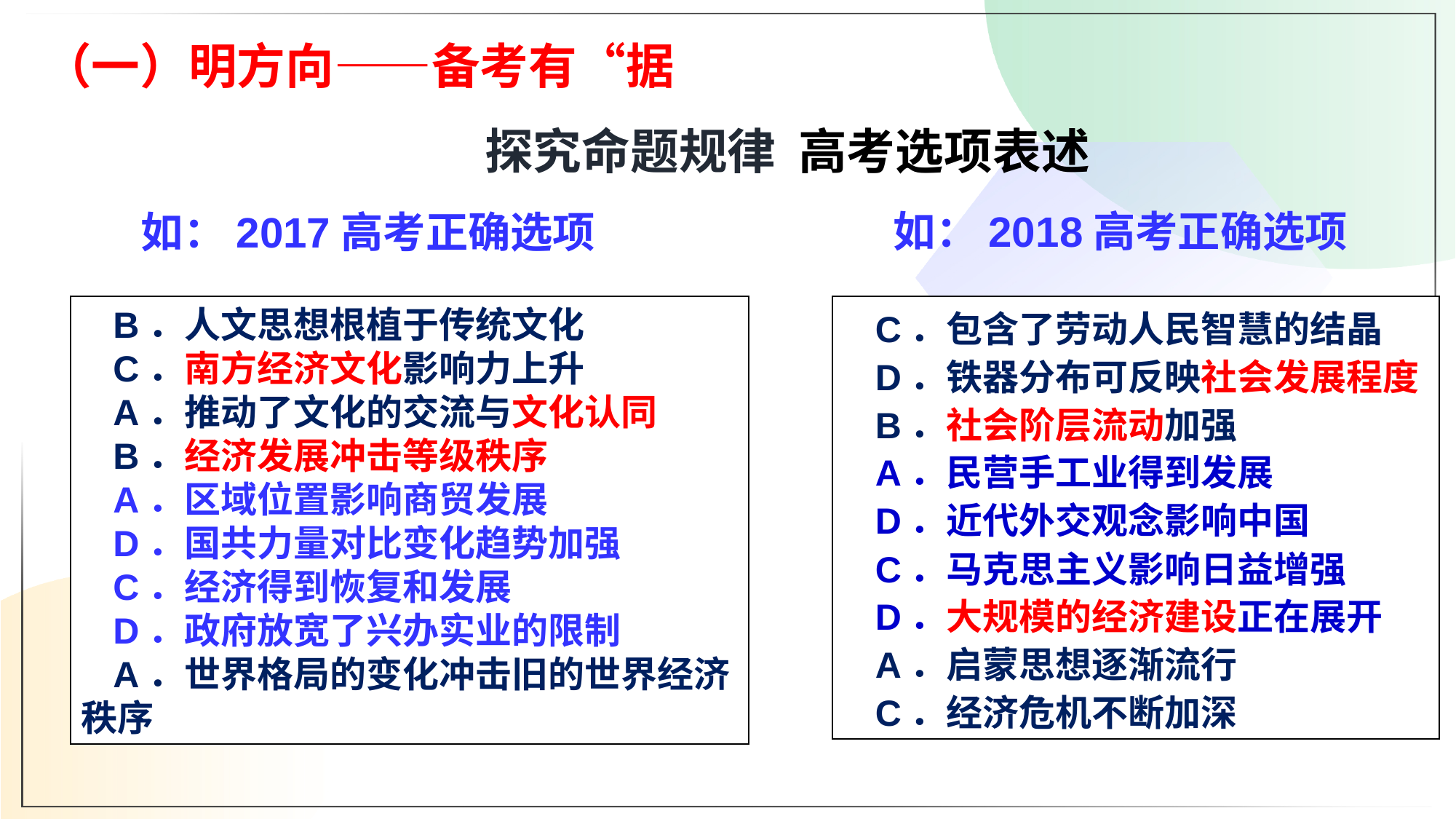

（一）明方向——备考有“据
探究命题规律  高考选项表述
如：2018高考正确选项
如：2017高考正确选项
B．人文思想根植于传统文化
C．南方经济文化影响力上升
A．推动了文化的交流与文化认同
B．经济发展冲击等级秩序
A．区域位置影响商贸发展
D．国共力量对比变化趋势加强
C．经济得到恢复和发展
D．政府放宽了兴办实业的限制
A．世界格局的变化冲击旧的世界经济秩序
C．包含了劳动人民智慧的结晶
D．铁器分布可反映社会发展程度
B．社会阶层流动加强
A．民营手工业得到发展
D．近代外交观念影响中国
C．马克思主义影响日益增强
D．大规模的经济建设正在展开
A．启蒙思想逐渐流行
C．经济危机不断加深